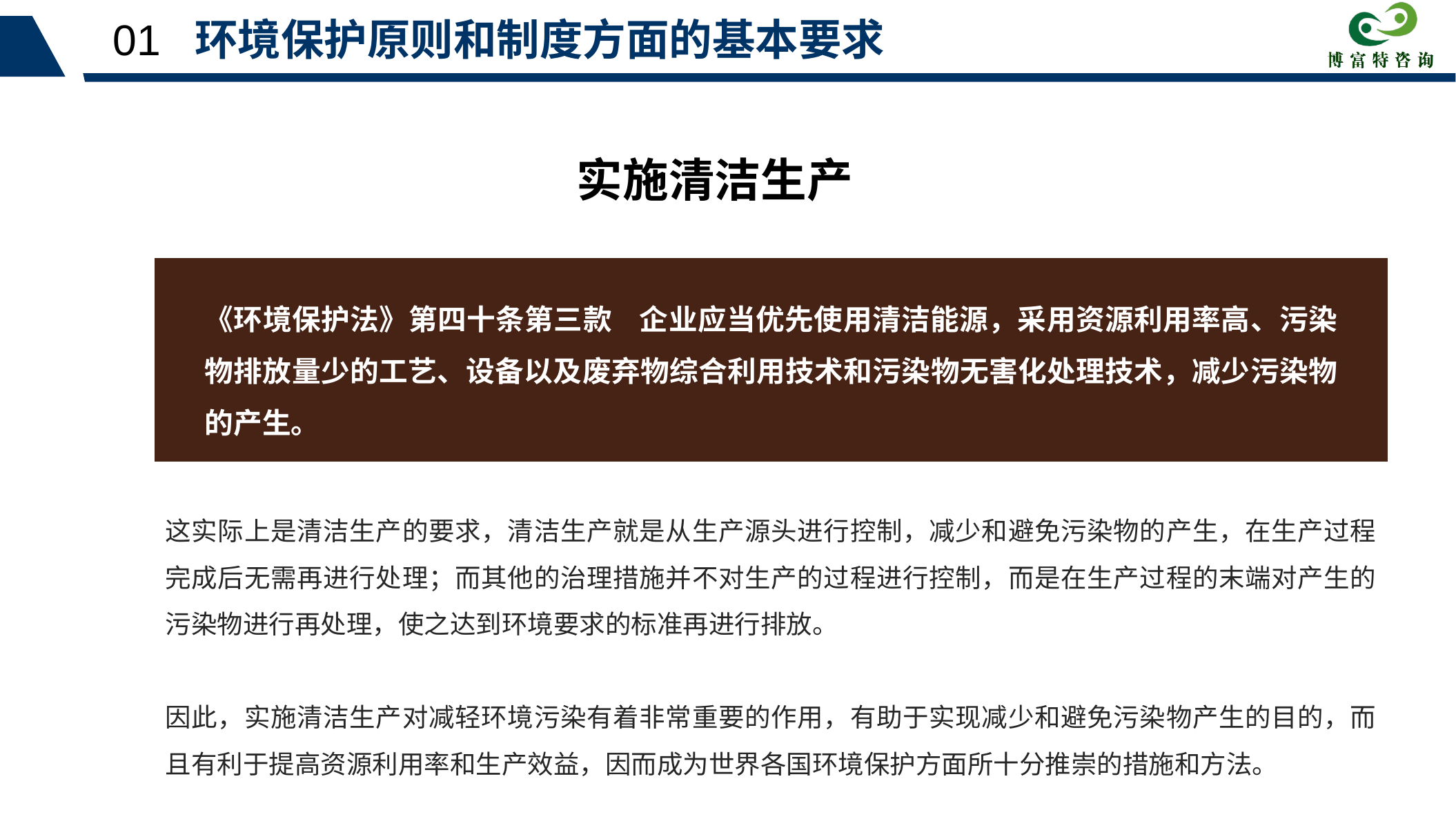

01  环境保护原则和制度方面的基本要求

实施清洁生产

《环境保护法》第四十条第三款    企业应当优先使用清洁能源，采用资源利用率高、污染物排放量少的工艺、设备以及废弃物综合利用技术和污染物无害化处理技术，减少污染物的产生。
这实际上是清洁生产的要求，清洁生产就是从生产源头进行控制，减少和避免污染物的产生，在生产过程完成后无需再进行处理；而其他的治理措施并不对生产的过程进行控制，而是在生产过程的末端对产生的污染物进行再处理，使之达到环境要求的标准再进行排放。

因此，实施清洁生产对减轻环境污染有着非常重要的作用，有助于实现减少和避免污染物产生的目的，而且有利于提高资源利用率和生产效益，因而成为世界各国环境保护方面所十分推崇的措施和方法。